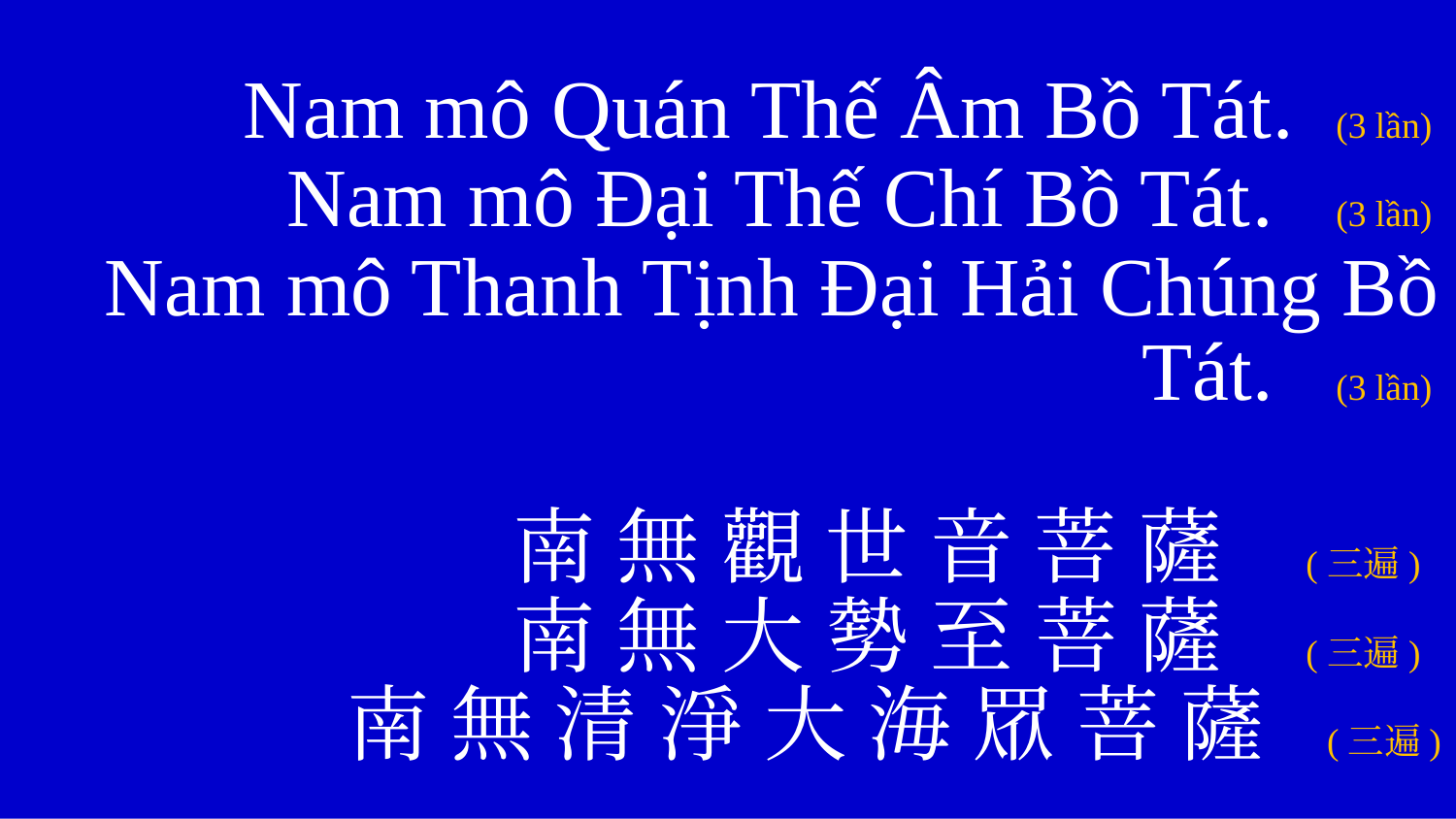

Nam mô Quán Thế Âm Bồ Tát.  (3 lần)
Nam mô Đại Thế Chí Bồ Tát.   (3 lần)
Nam mô Thanh Tịnh Đại Hải Chúng Bồ Tát.   (3 lần)

南 無 觀 世 音 菩 薩   (三遍)
南 無 大 勢 至 菩 薩   (三遍)
南 無 清 淨 大 海 眾 菩 薩  (三遍)